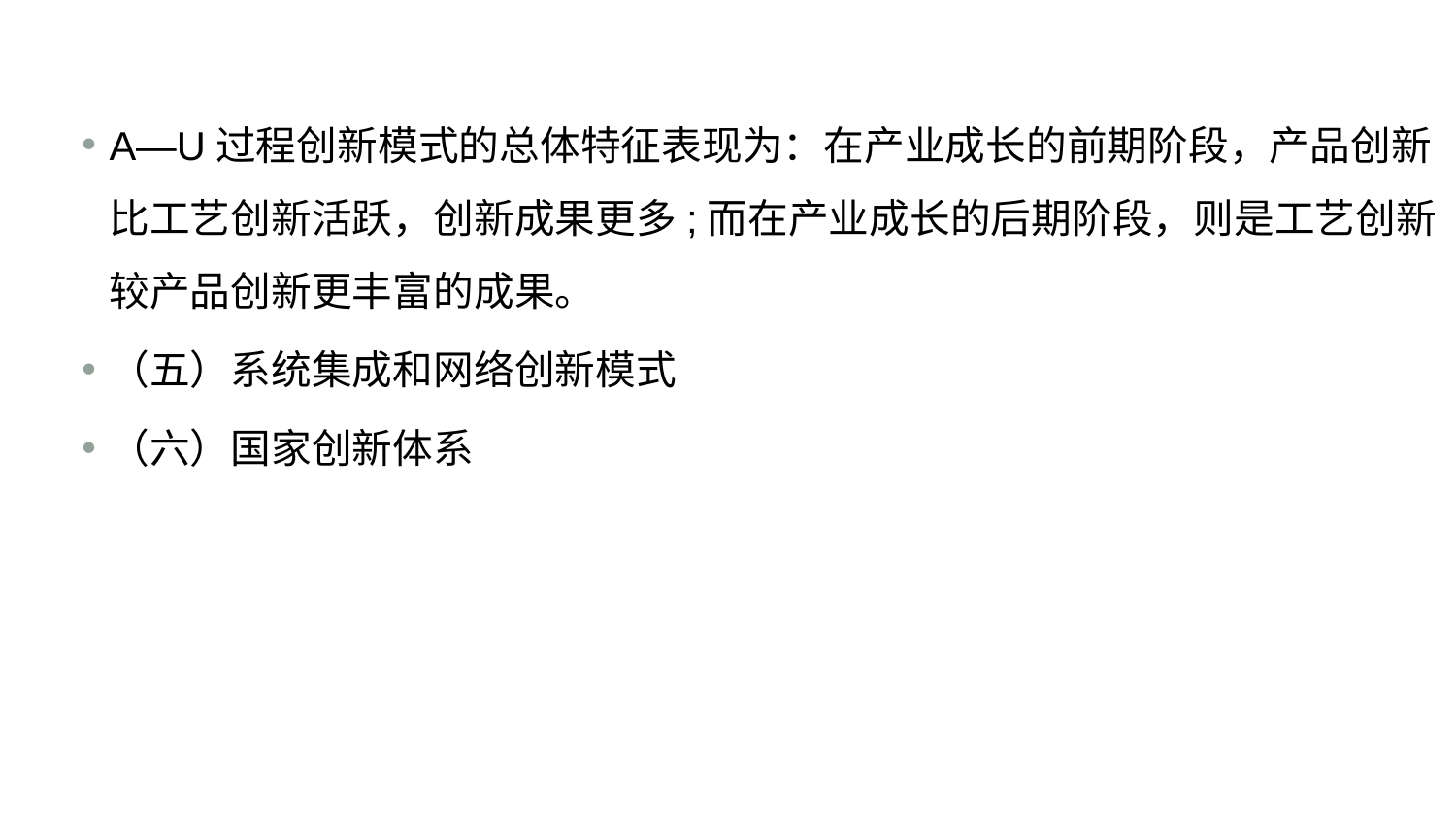

#
A—U过程创新模式的总体特征表现为：在产业成长的前期阶段，产品创新比工艺创新活跃，创新成果更多;而在产业成长的后期阶段，则是工艺创新较产品创新更丰富的成果。
（五）系统集成和网络创新模式
（六）国家创新体系